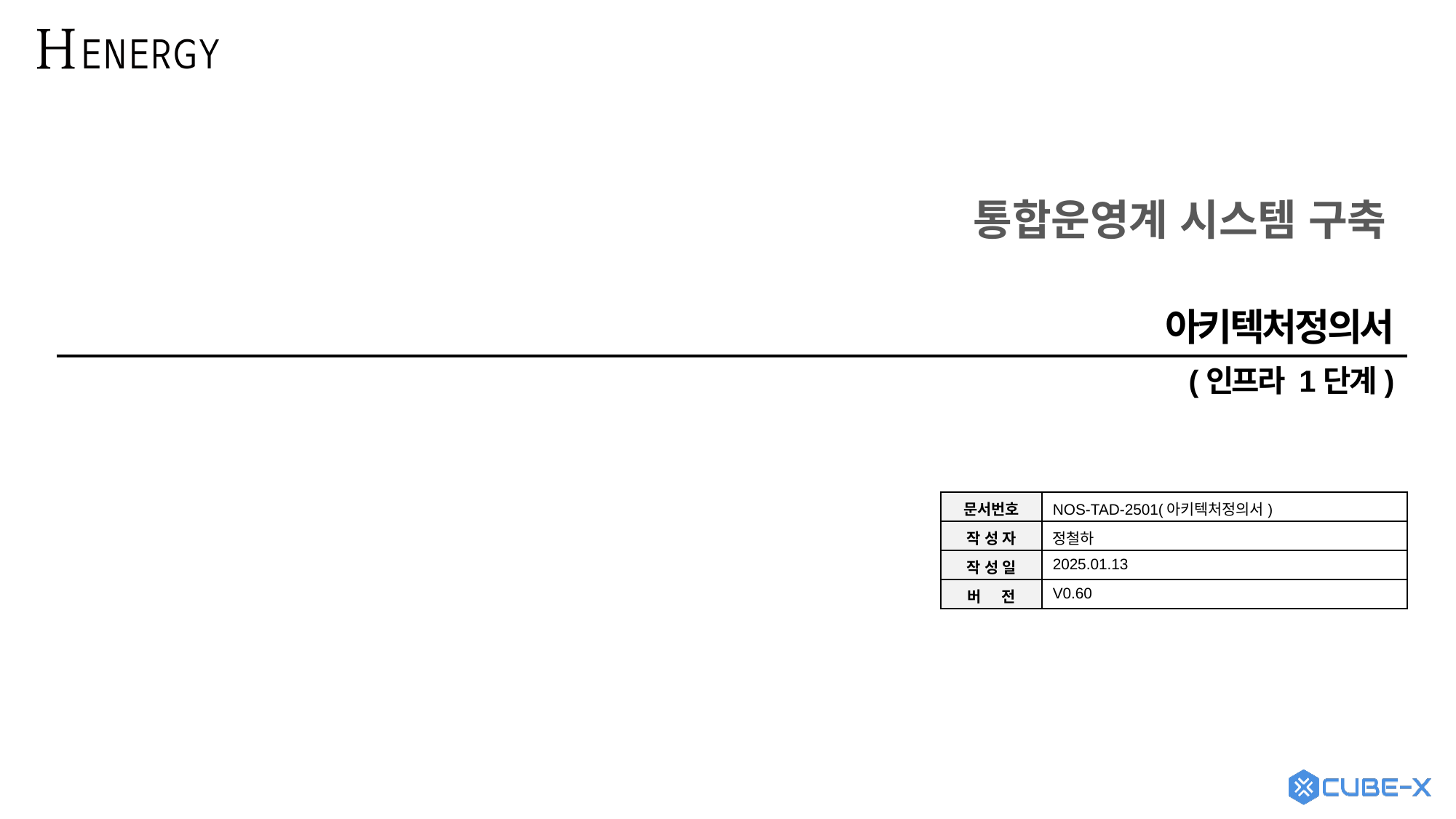

통합운영계 시스템 구축

아키텍처정의서
(인프라 1단계)
| 문서번호 | NOS-TAD-2501(아키텍처정의서) |
| --- | --- |
| 작 성 자 | 정철하 |
| 작 성 일 | 2025.01.13 |
| 버 전 | V0.60 |